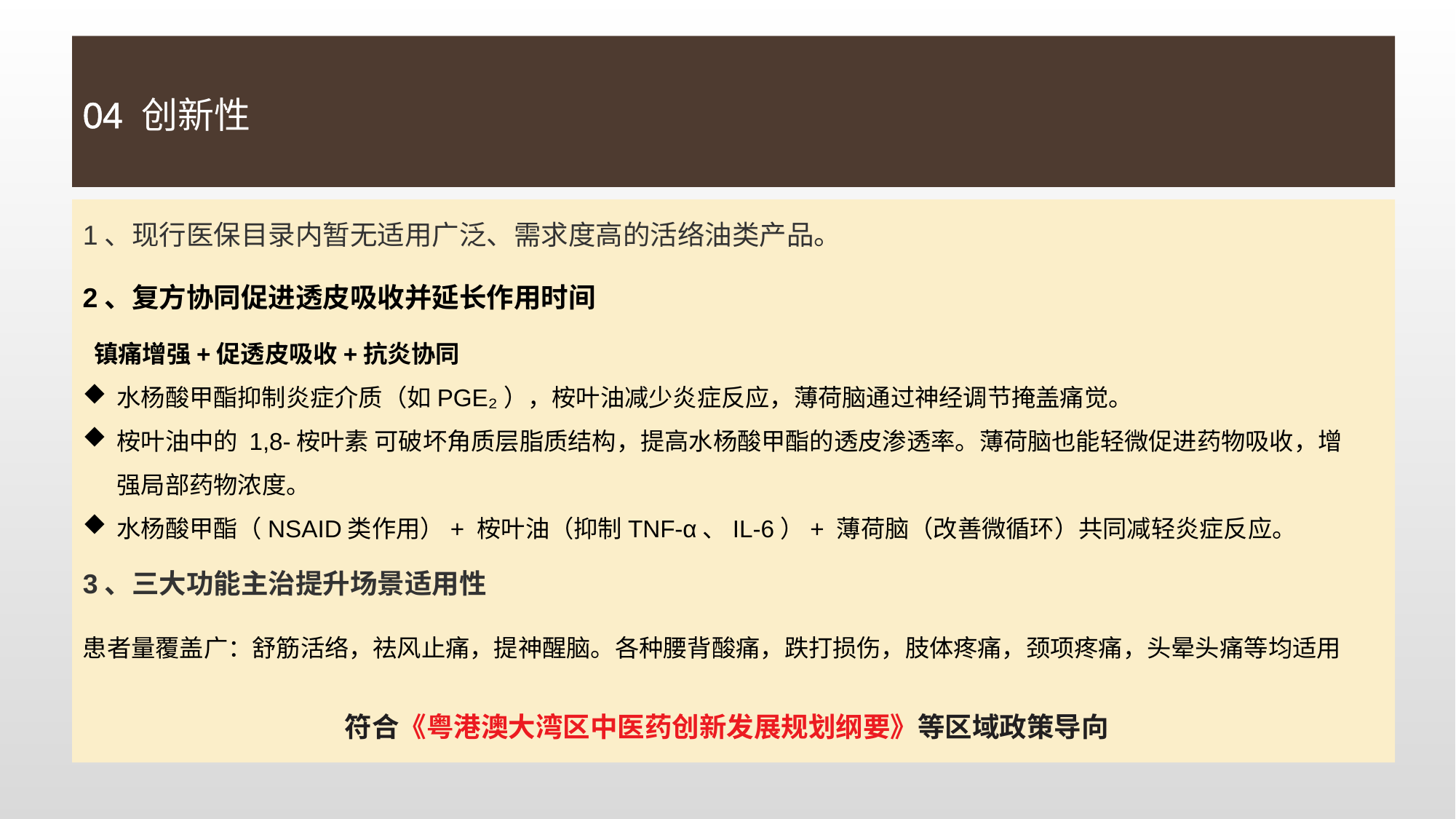

04 创新性
1、现行医保目录内暂无适用广泛、需求度高的活络油类产品。
2、复方协同促进透皮吸收并延长作用时间
 镇痛增强+促透皮吸收+抗炎协同
水杨酸甲酯抑制炎症介质（如PGE₂），桉叶油减少炎症反应，薄荷脑通过神经调节掩盖痛觉。
桉叶油中的 1,8-桉叶素 可破坏角质层脂质结构，提高水杨酸甲酯的透皮渗透率。薄荷脑也能轻微促进药物吸收，增强局部药物浓度。
水杨酸甲酯（NSAID类作用）+ 桉叶油（抑制TNF-α、IL-6）+ 薄荷脑（改善微循环）共同减轻炎症反应。
3、三大功能主治提升场景适用性
患者量覆盖广：舒筋活络，祛风止痛，提神醒脑。各种腰背酸痛，跌打损伤，肢体疼痛，颈项疼痛，头晕头痛等均适用
符合《粤港澳大湾区中医药创新发展规划纲要》等区域政策导向